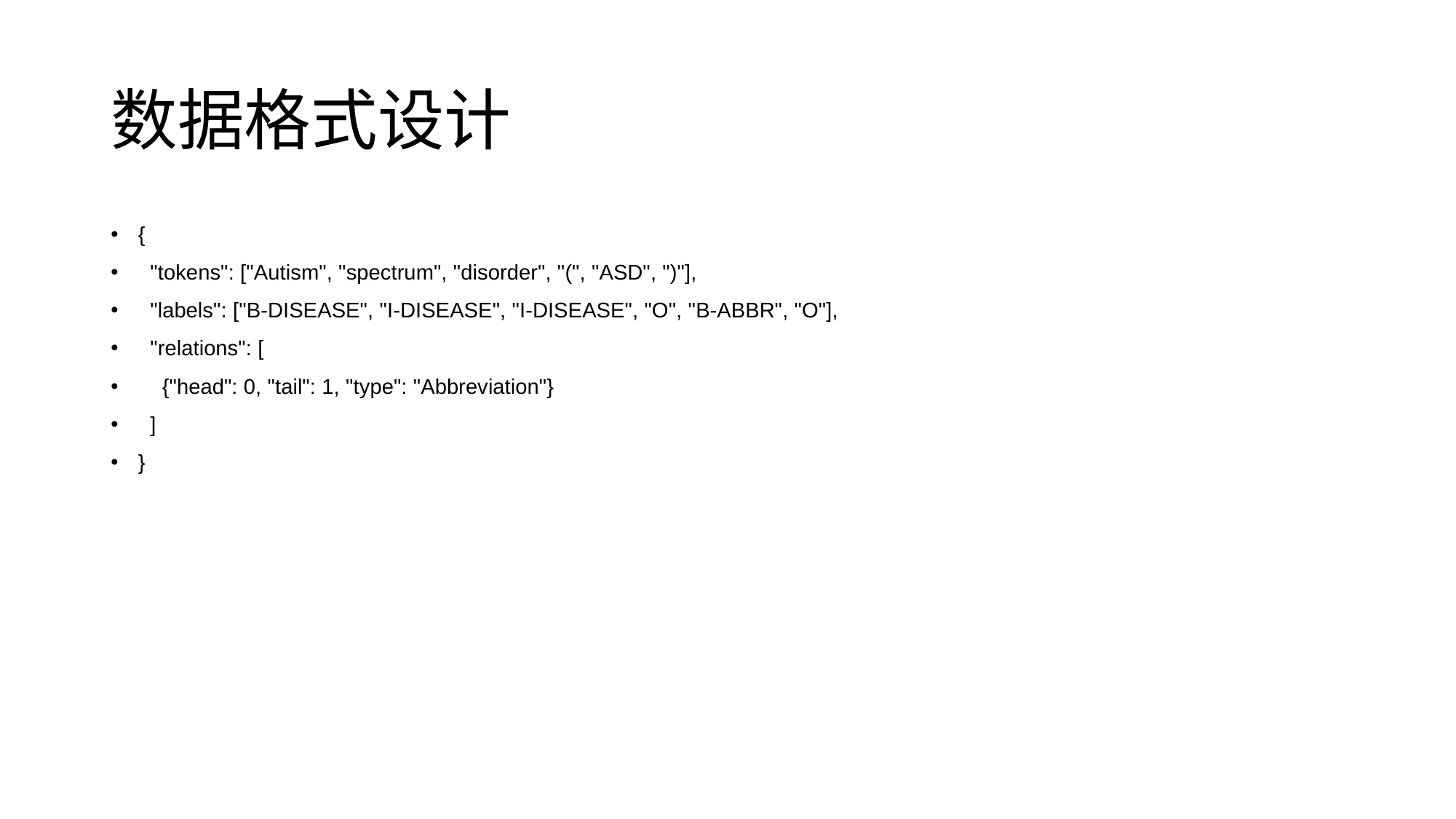

# 数据格式设计
{
  "tokens": ["Autism", "spectrum", "disorder", "(", "ASD", ")"],
  "labels": ["B-DISEASE", "I-DISEASE", "I-DISEASE", "O", "B-ABBR", "O"],
  "relations": [
    {"head": 0, "tail": 1, "type": "Abbreviation"}
  ]
}